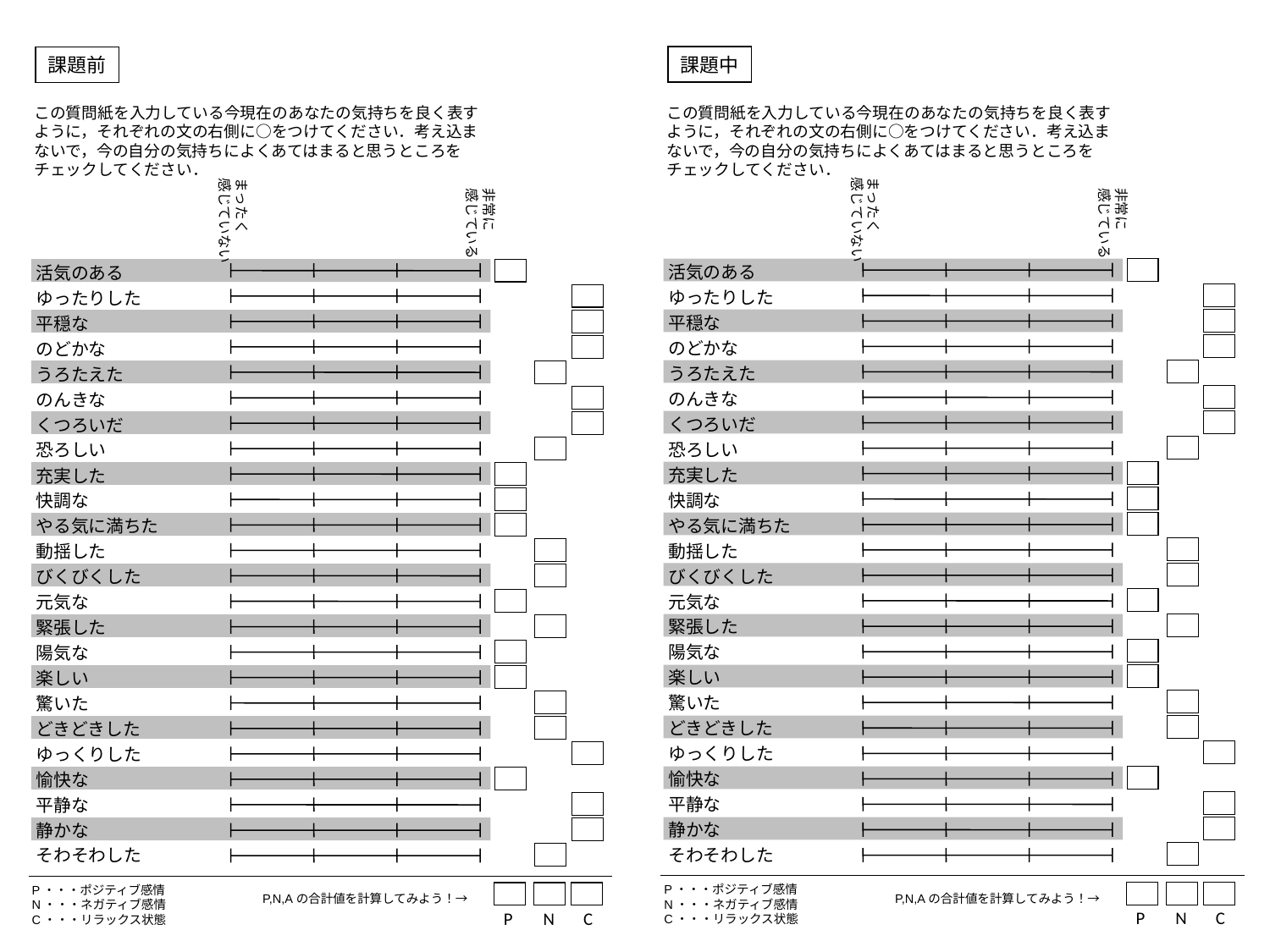

課題中
この質問紙を入力している今現在のあなたの気持ちを良く表すように，それぞれの文の右側に○をつけてください．考え込まないで，今の自分の気持ちによくあてはまると思うところをチェックしてください．
まったく
感じていない
非常に
感じている
活気のある
ゆったりした
平穏な
のどかな
うろたえた
のんきな
くつろいだ
恐ろしい
充実した
快調な
やる気に満ちた
動揺した
びくびくした
元気な
緊張した
陽気な
楽しい
驚いた
どきどきした
ゆっくりした
愉快な
平静な
静かな
そわそわした

P・・・ポジティブ感情
N・・・ネガティブ感情
C・・・リラックス状態

P,N,Aの合計値を計算してみよう！→
P
N
C
課題前
この質問紙を入力している今現在のあなたの気持ちを良く表すように，それぞれの文の右側に○をつけてください．考え込まないで，今の自分の気持ちによくあてはまると思うところをチェックしてください．
まったく
感じていない
非常に
感じている
活気のある
ゆったりした
平穏な
のどかな
うろたえた
のんきな
くつろいだ
恐ろしい
充実した
快調な
やる気に満ちた
動揺した
びくびくした
元気な
緊張した
陽気な
楽しい
驚いた
どきどきした
ゆっくりした
愉快な
平静な
静かな
そわそわした

P・・・ポジティブ感情
N・・・ネガティブ感情
C・・・リラックス状態

P,N,Aの合計値を計算してみよう！→
P
N
C